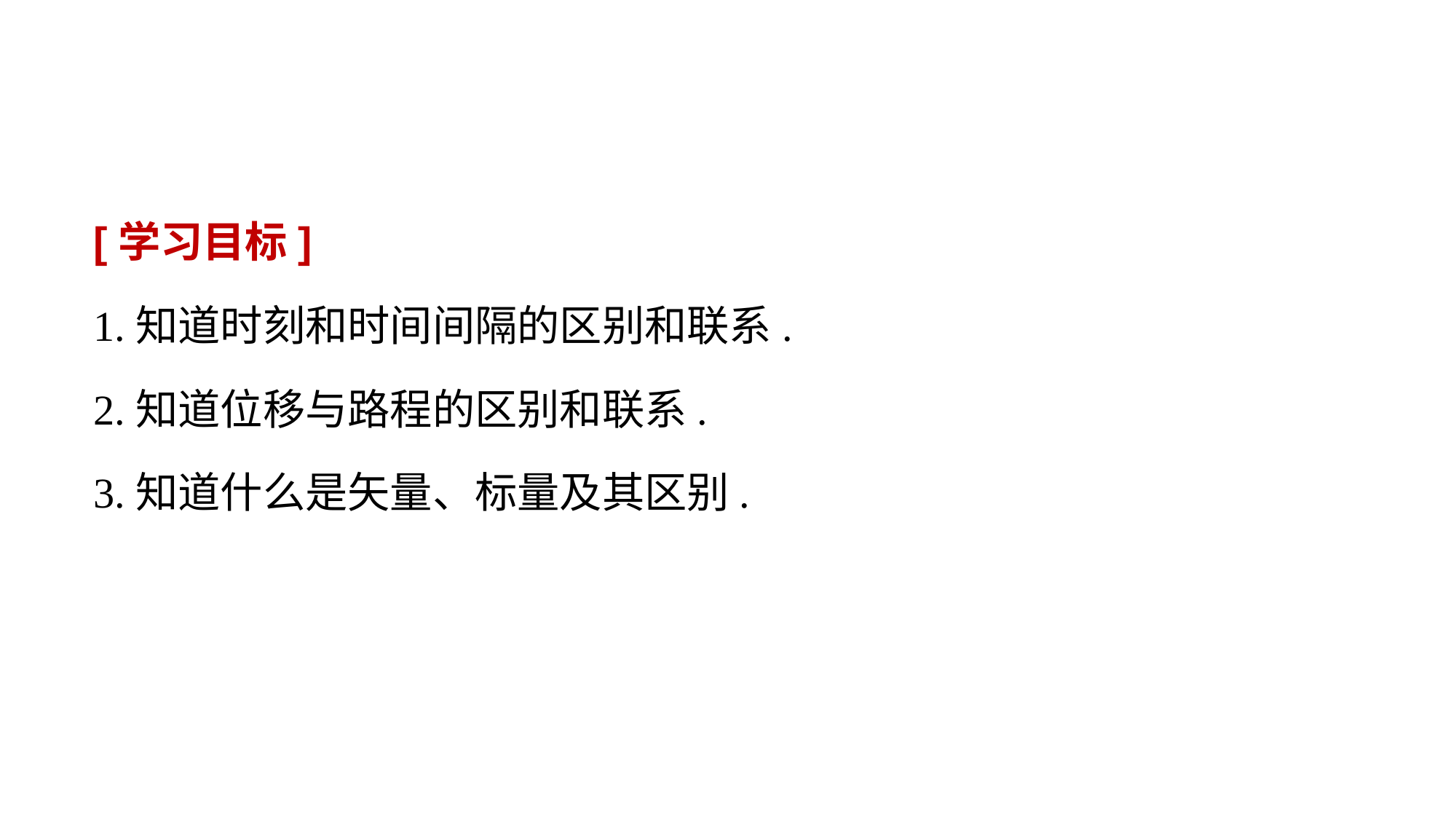

[学习目标]
1.知道时刻和时间间隔的区别和联系.
2.知道位移与路程的区别和联系.
3.知道什么是矢量、标量及其区别.